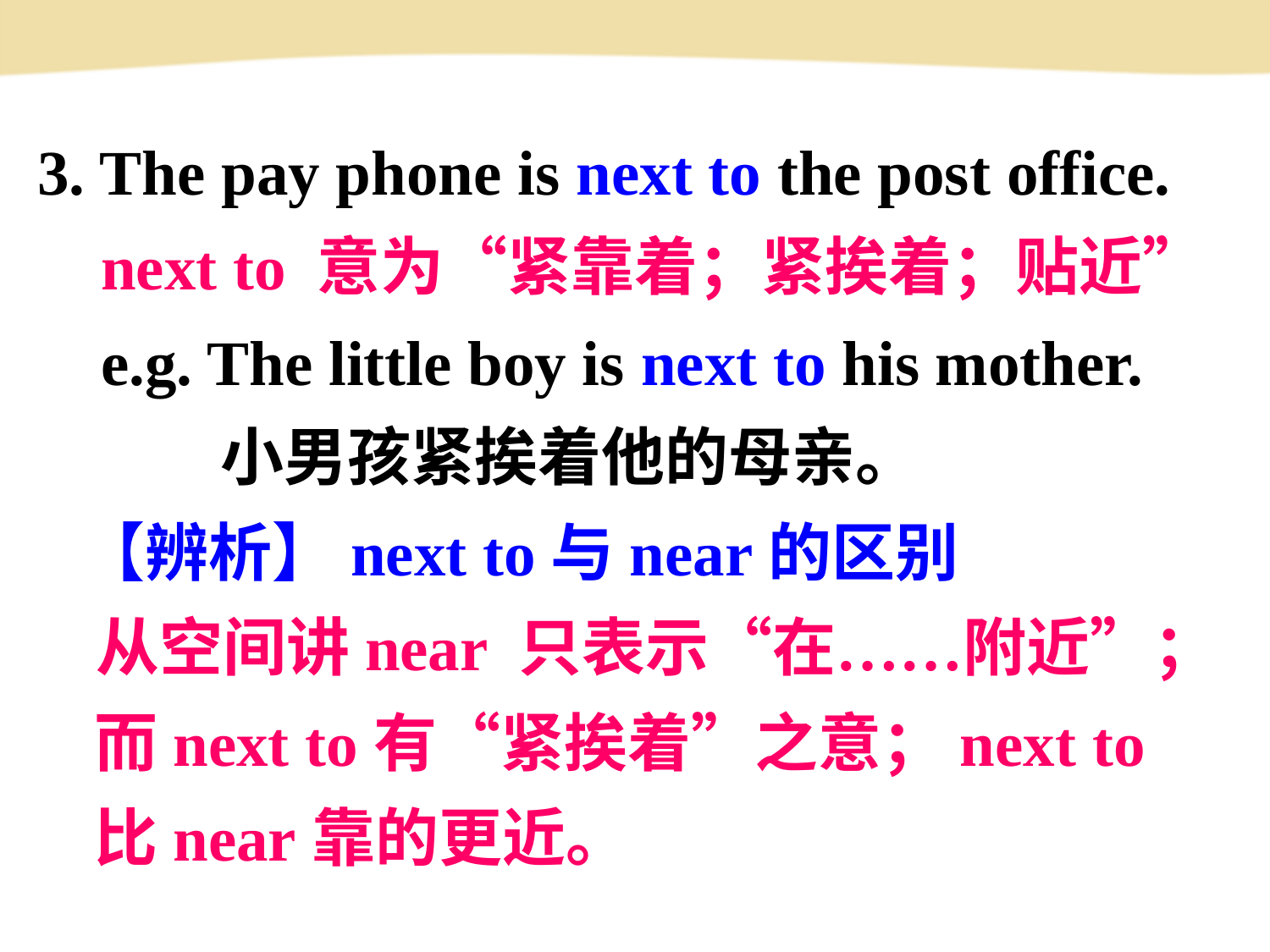

3. The pay phone is next to the post office.
    next to 意为“紧靠着；紧挨着；贴近”
    e.g. The little boy is next to his mother.
       小男孩紧挨着他的母亲。
  【辨析】next to与near的区别
   从空间讲near 只表示“在……附近”；而next to有“紧挨着”之意；next to比near靠的更近。